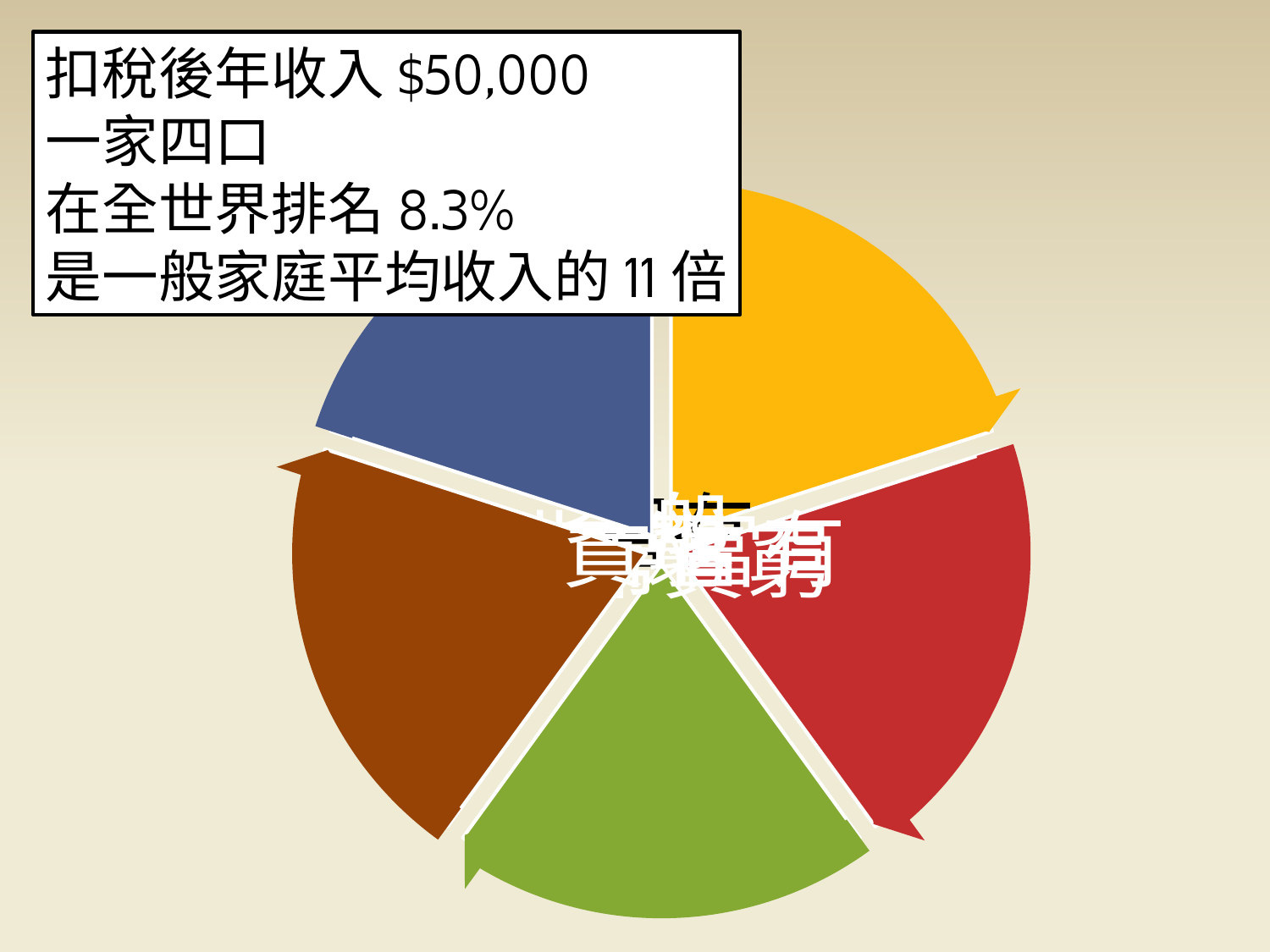

扣稅後年收入$50,000
一家四口
在全世界排名8.3%
是一般家庭平均收入的11倍
富有
非常富有
非常貧窮
貧窮
一般